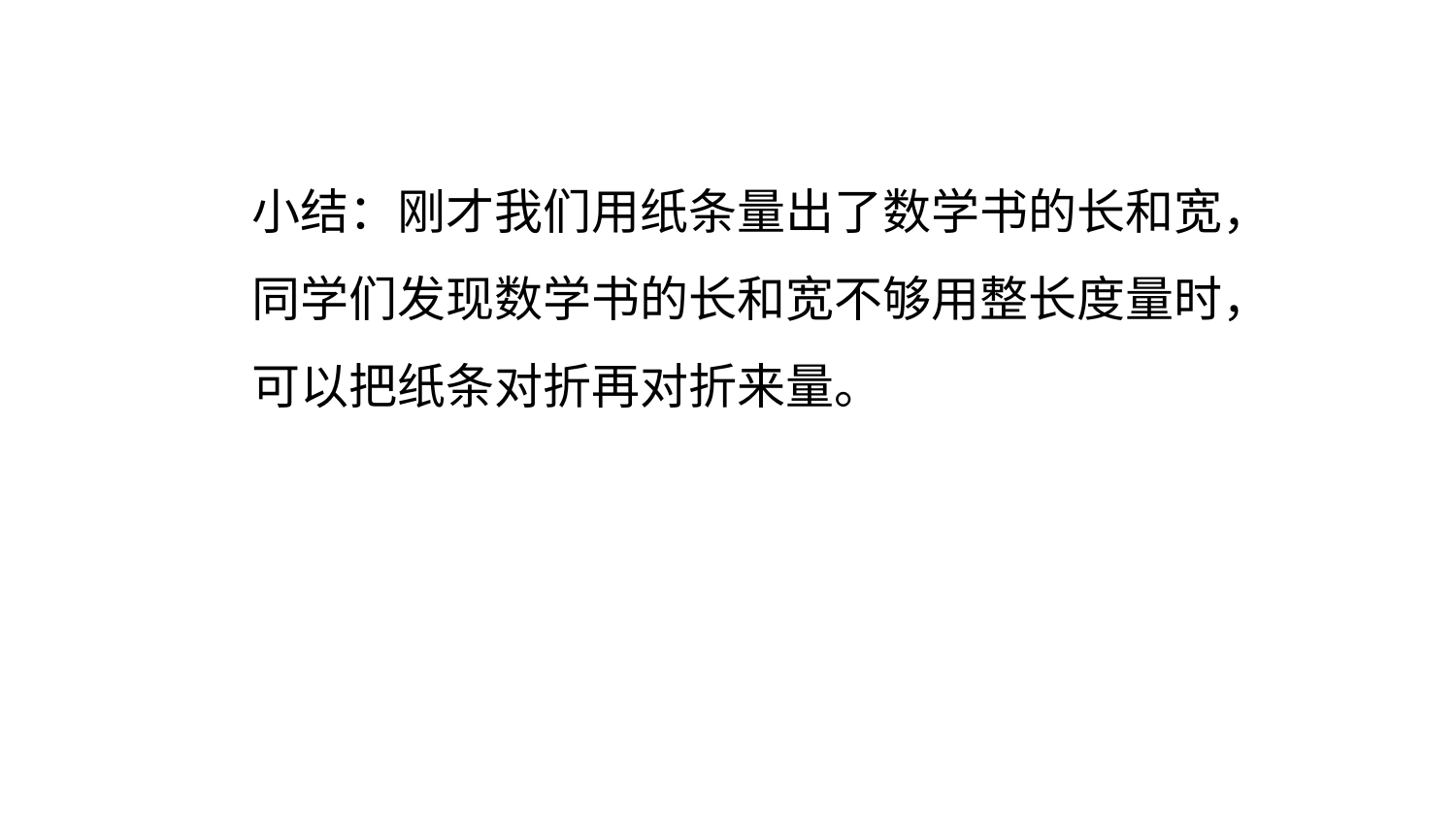

小结：刚才我们用纸条量出了数学书的长和宽，同学们发现数学书的长和宽不够用整长度量时，可以把纸条对折再对折来量。